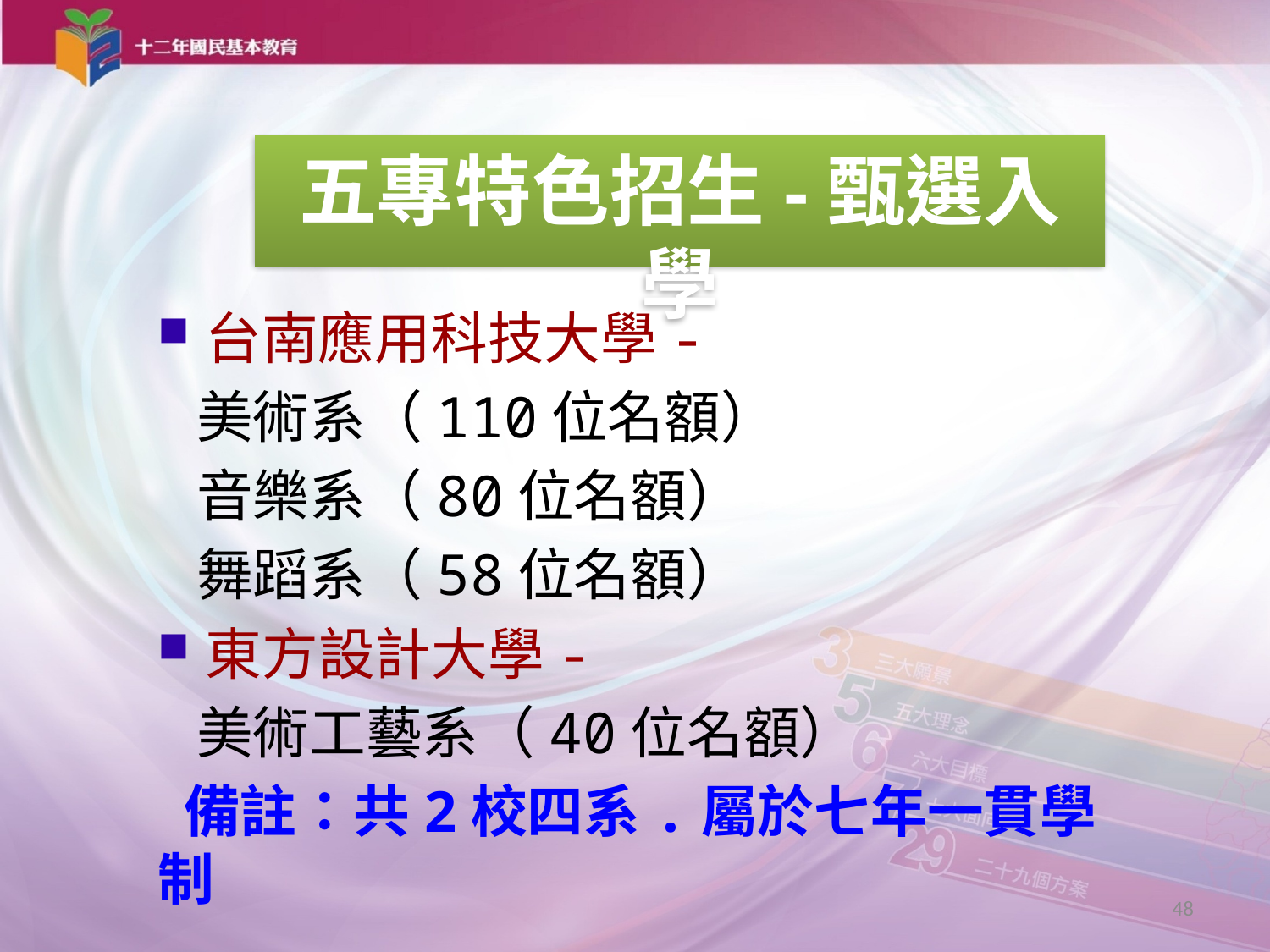

五專特色招生-甄選入學
台南應用科技大學-
  美術系（110位名額）
  音樂系（80位名額）
  舞蹈系（58位名額）
東方設計大學-
  美術工藝系（40位名額）
 備註：共2校四系.屬於七年一貫學制

48